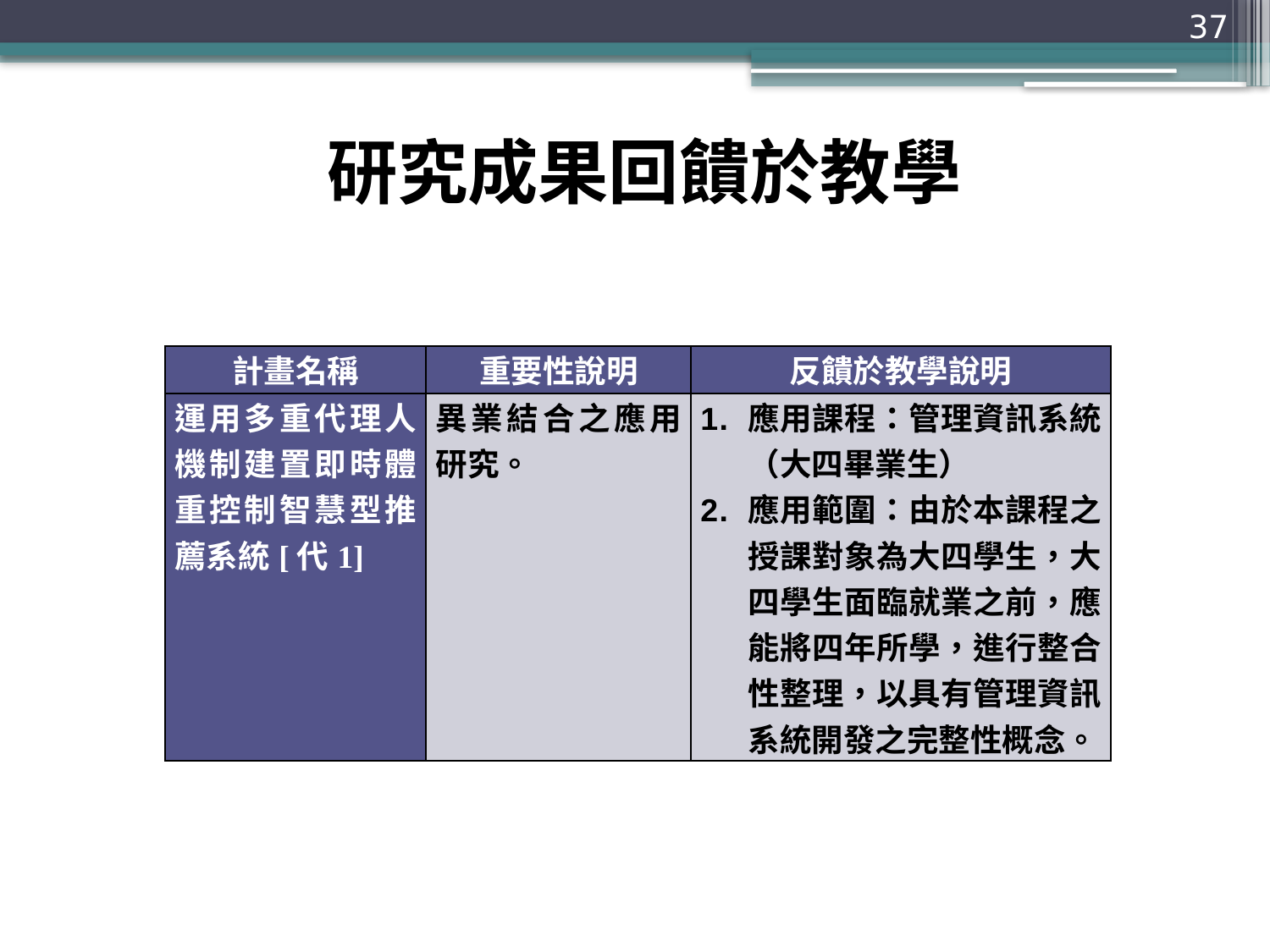

37
# 研究成果回饋於教學
| 計畫名稱 | 重要性說明 | 反饋於教學說明 |
| --- | --- | --- |
| 運用多重代理人機制建置即時體重控制智慧型推薦系統[代1] | 異業結合之應用研究。 | 應用課程：管理資訊系統（大四畢業生） 應用範圍：由於本課程之授課對象為大四學生，大四學生面臨就業之前，應能將四年所學，進行整合性整理，以具有管理資訊系統開發之完整性概念。 |